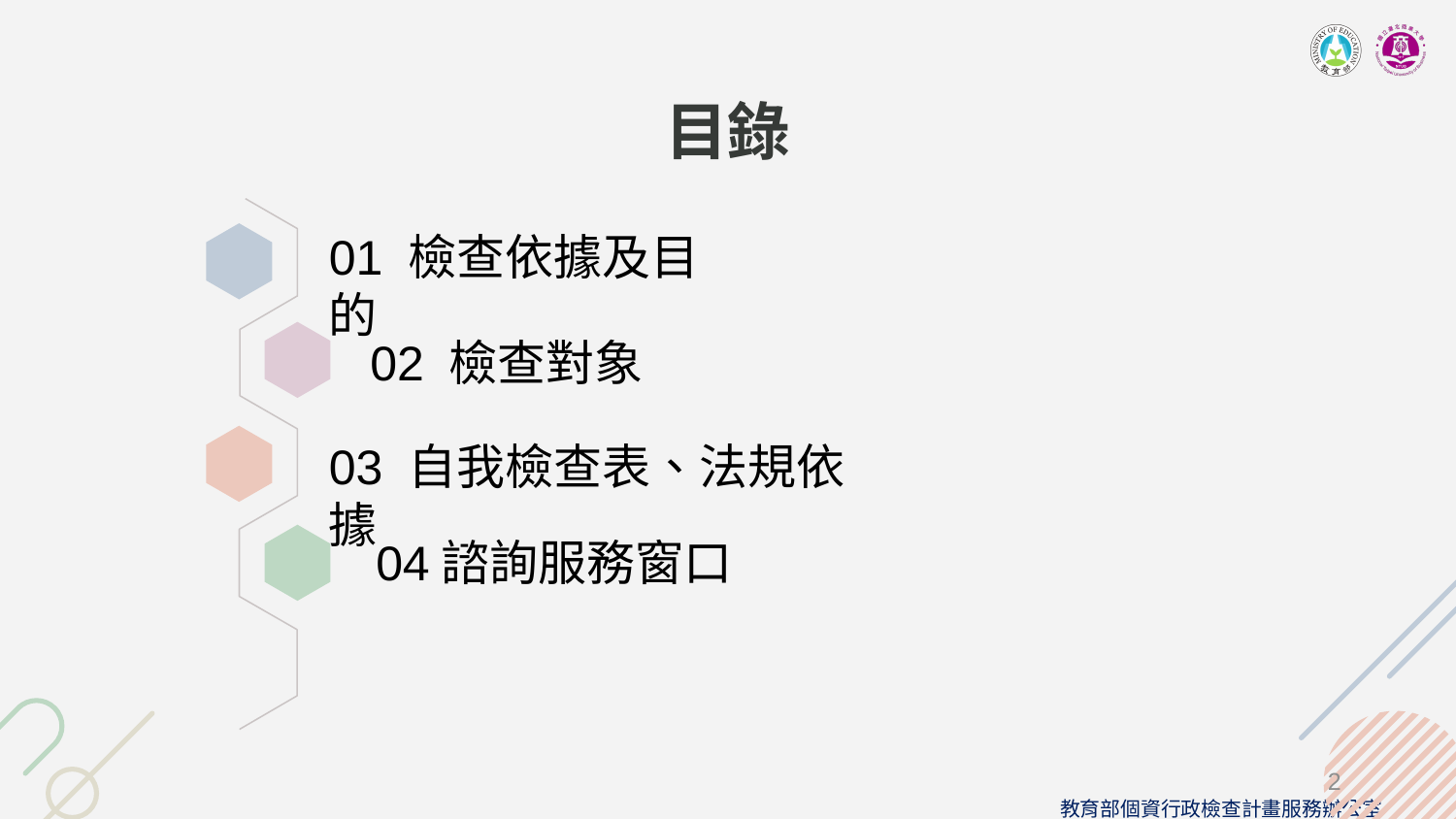

# 目錄
01 檢查依據及目的

02 檢查對象

03 自我檢查表、法規依據

04諮詢服務窗口

2